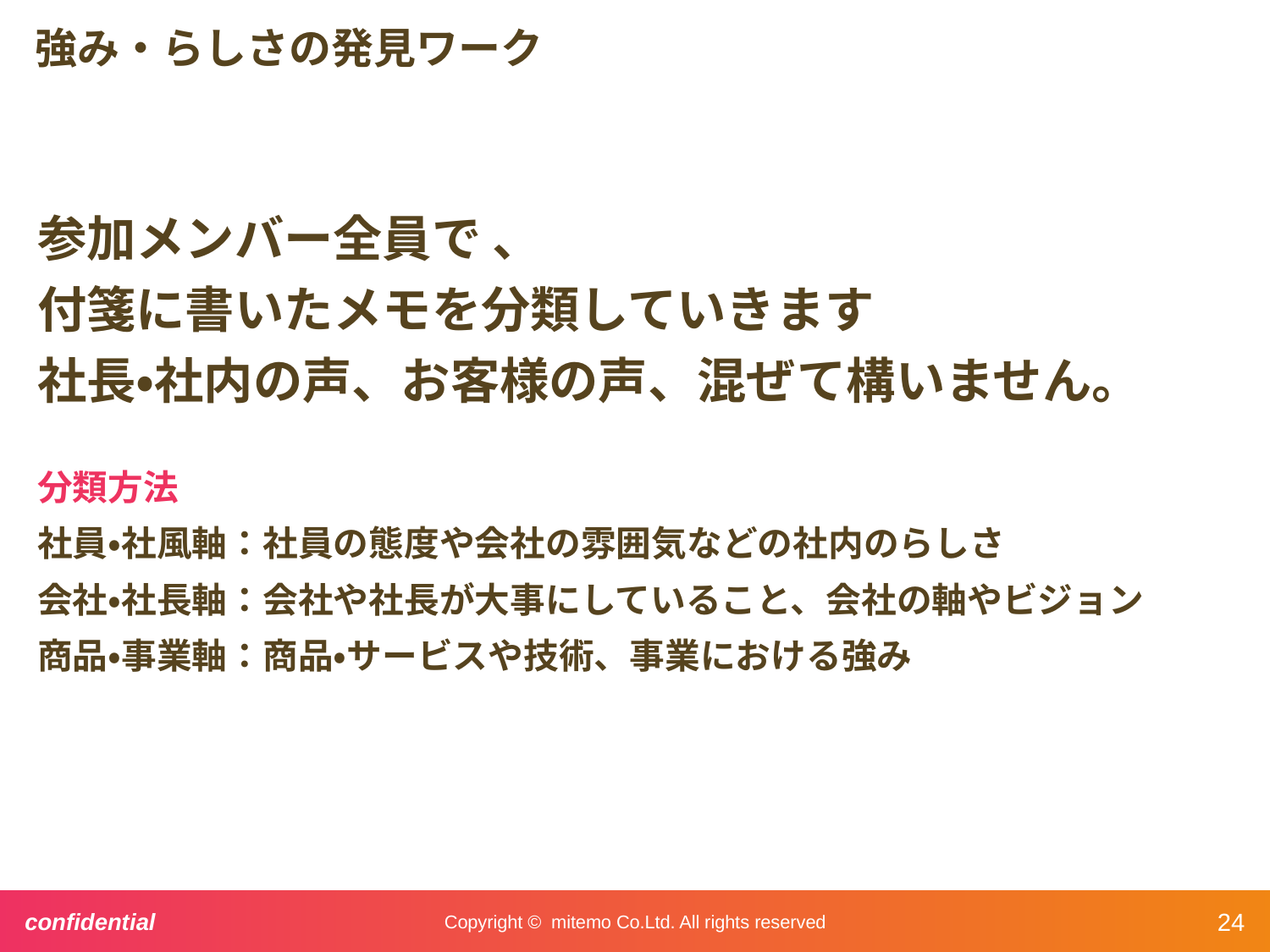

# 強み・らしさの発見ワーク
参加メンバー全員で 、
付箋に書いたメモを分類していきます
社長・社内の声、お客様の声、混ぜて構いません。
分類方法
社員・社風軸：社員の態度や会社の雰囲気などの社内のらしさ
会社・社長軸：会社や社長が大事にしていること、会社の軸やビジョン
商品・事業軸：商品・サービスや技術、事業における強み